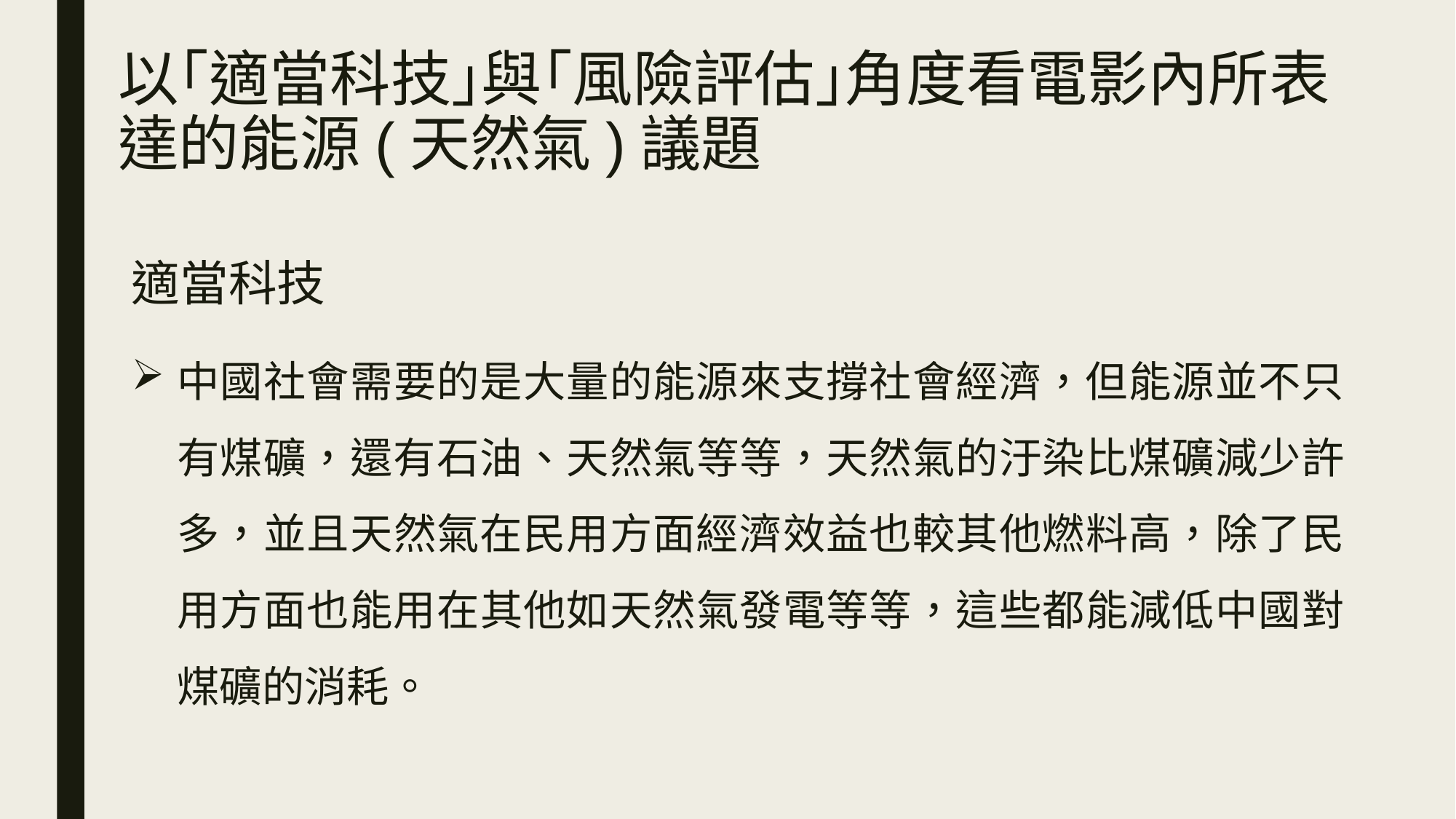

# 以｢適當科技｣與｢風險評估｣角度看電影內所表達的能源(天然氣)議題
適當科技
中國社會需要的是大量的能源來支撐社會經濟，但能源並不只有煤礦，還有石油、天然氣等等，天然氣的汙染比煤礦減少許多，並且天然氣在民用方面經濟效益也較其他燃料高，除了民用方面也能用在其他如天然氣發電等等，這些都能減低中國對煤礦的消耗。